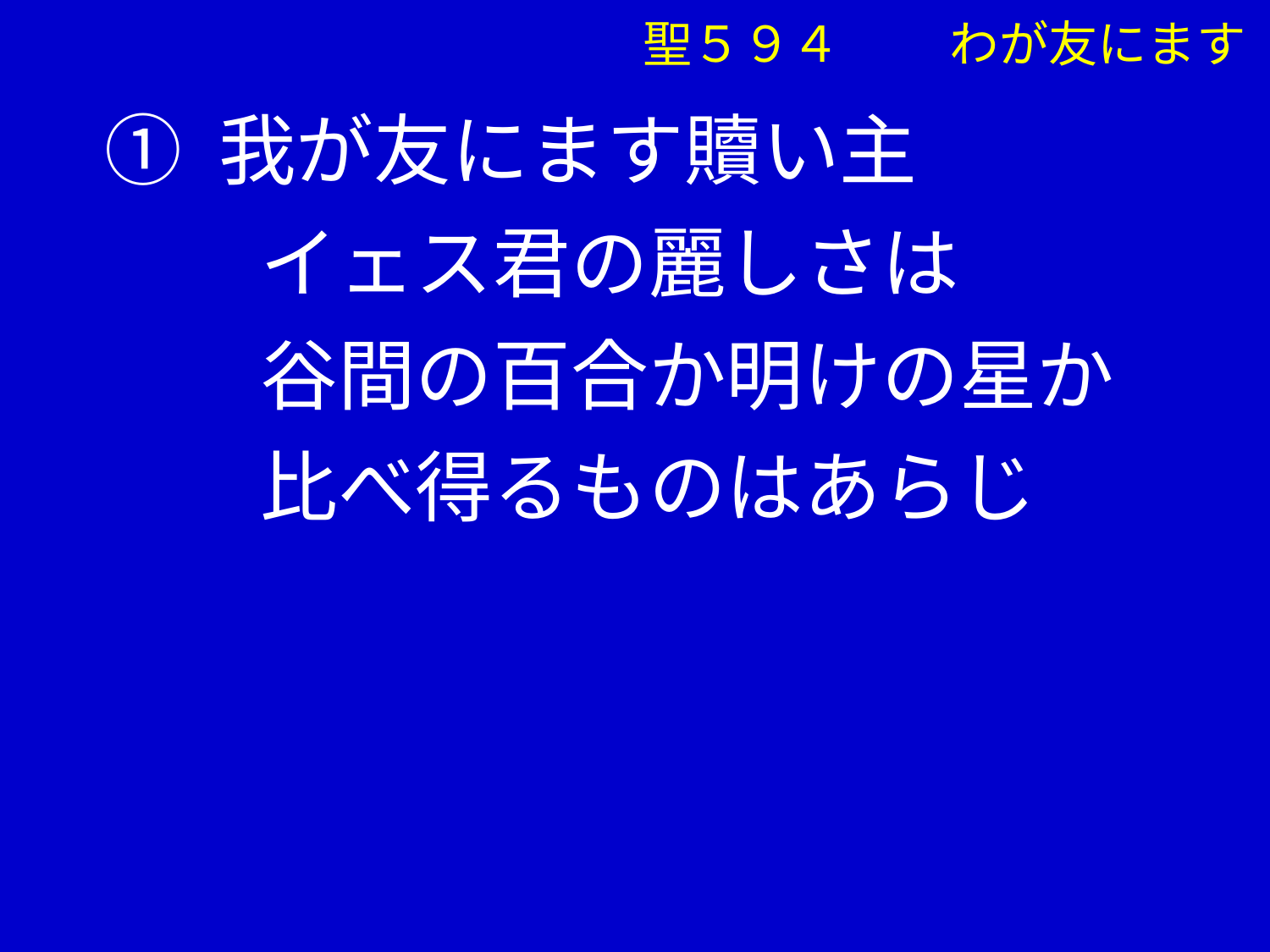

① 我が友にます贖い主
　　イェス君の麗しさは
　　谷間の百合か明けの星か
　　比べ得るものはあらじ

聖５９４　　 わが友にます